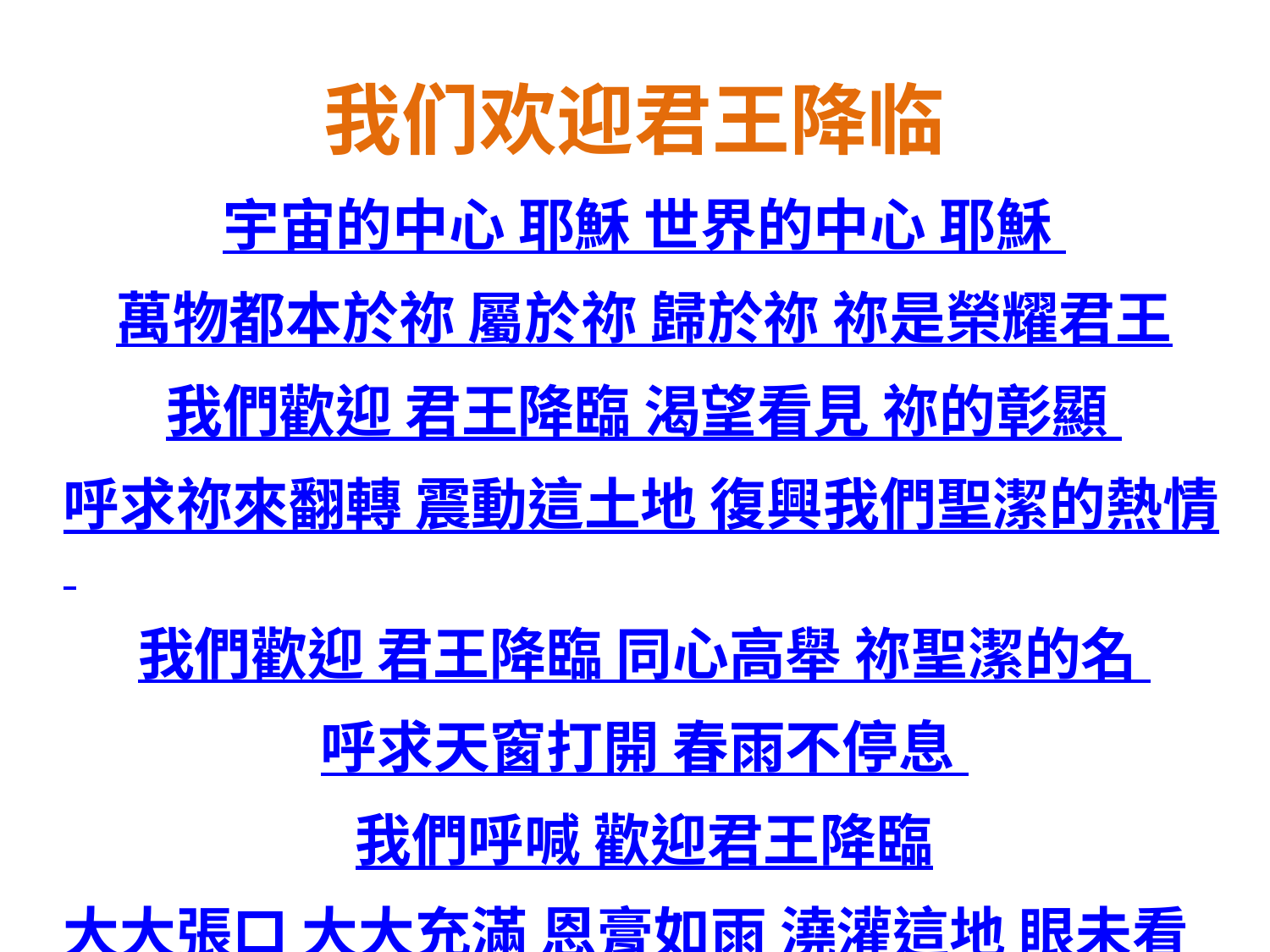

# 我们欢迎君王降临
宇宙的中心 耶穌 世界的中心 耶穌
萬物都本於祢 屬於祢 歸於祢 祢是榮耀君王
我們歡迎 君王降臨 渴望看見 祢的彰顯
呼求祢來翻轉 震動這土地 復興我們聖潔的熱情
我們歡迎 君王降臨 同心高舉 祢聖潔的名
呼求天窗打開 春雨不停息
我們呼喊 歡迎君王降臨
大大張口 大大充滿 恩膏如雨 澆灌這地 眼未看見 耳未聽見 渴慕更多 看見祢的榮面